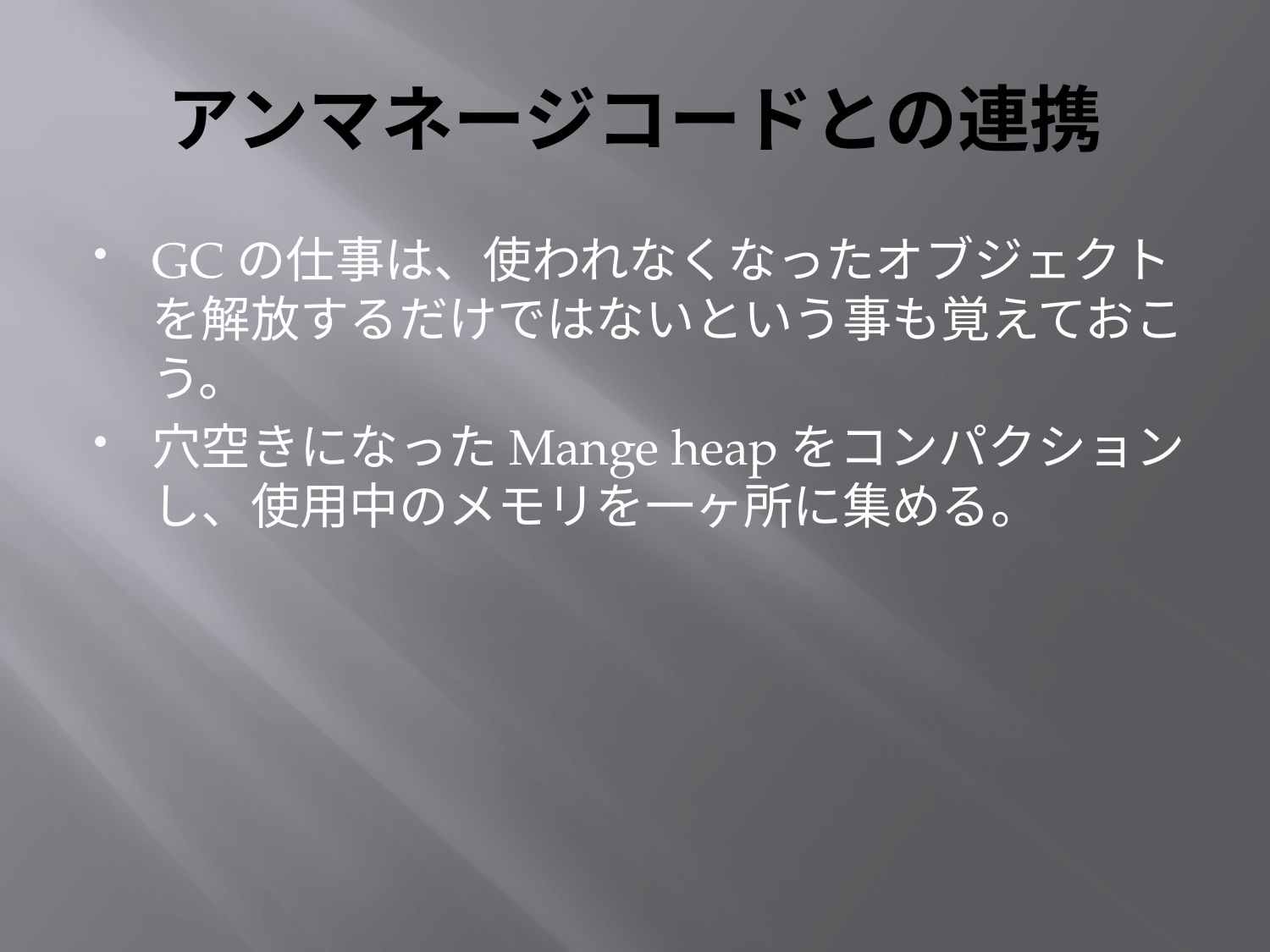

# アンマネージコードとの連携
GCの仕事は、使われなくなったオブジェクトを解放するだけではないという事も覚えておこう。
穴空きになったMange heapをコンパクションし、使用中のメモリを一ヶ所に集める。